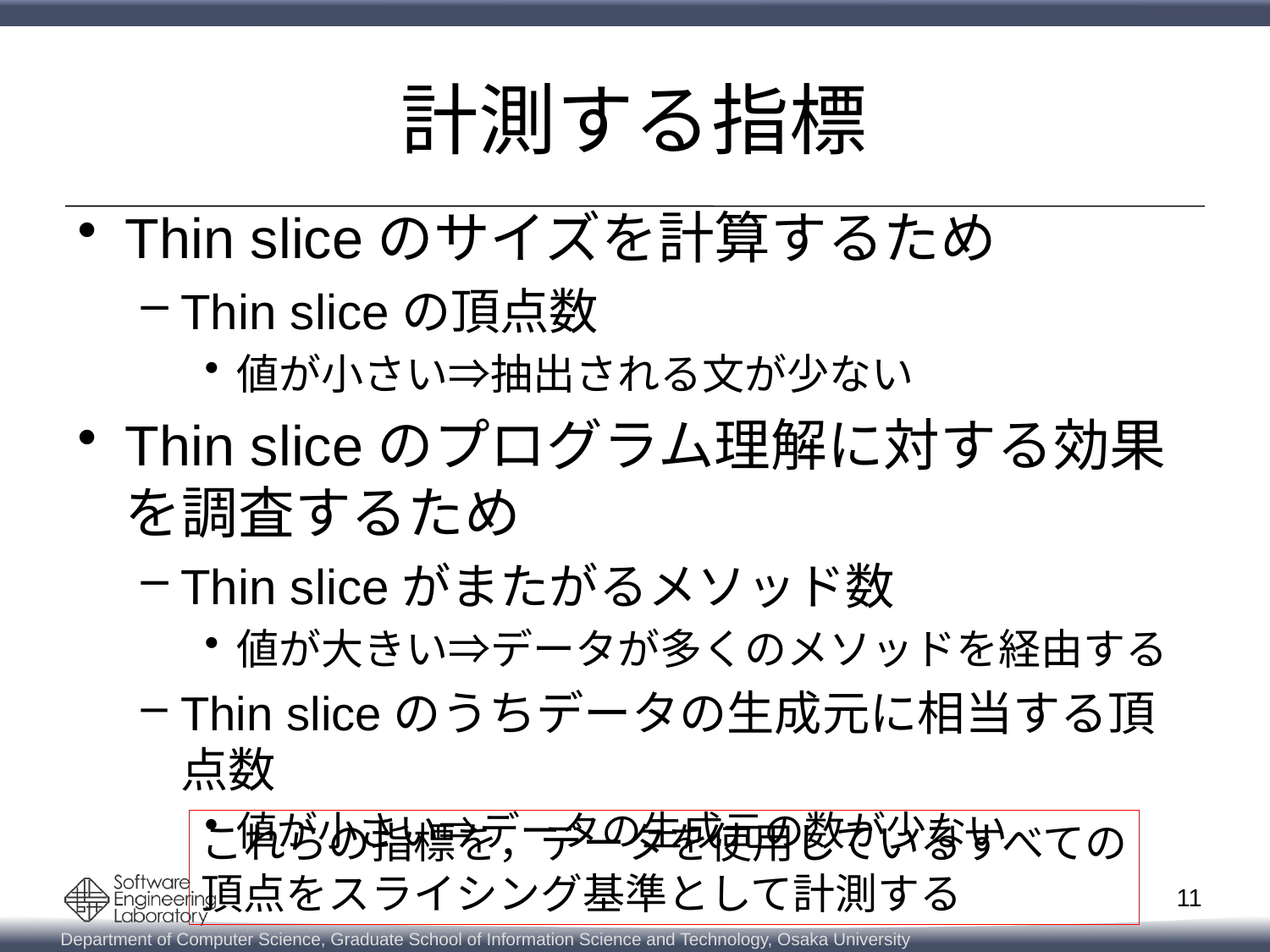

# 計測する指標
Thin sliceのサイズを計算するため
Thin sliceの頂点数
値が小さい⇒抽出される文が少ない
Thin sliceのプログラム理解に対する効果を調査するため
Thin sliceがまたがるメソッド数
値が大きい⇒データが多くのメソッドを経由する
Thin sliceのうちデータの生成元に相当する頂点数
値が小さい⇒データの生成元の数が少ない
これらの指標を，データを使用しているすべての
頂点をスライシング基準として計測する
11